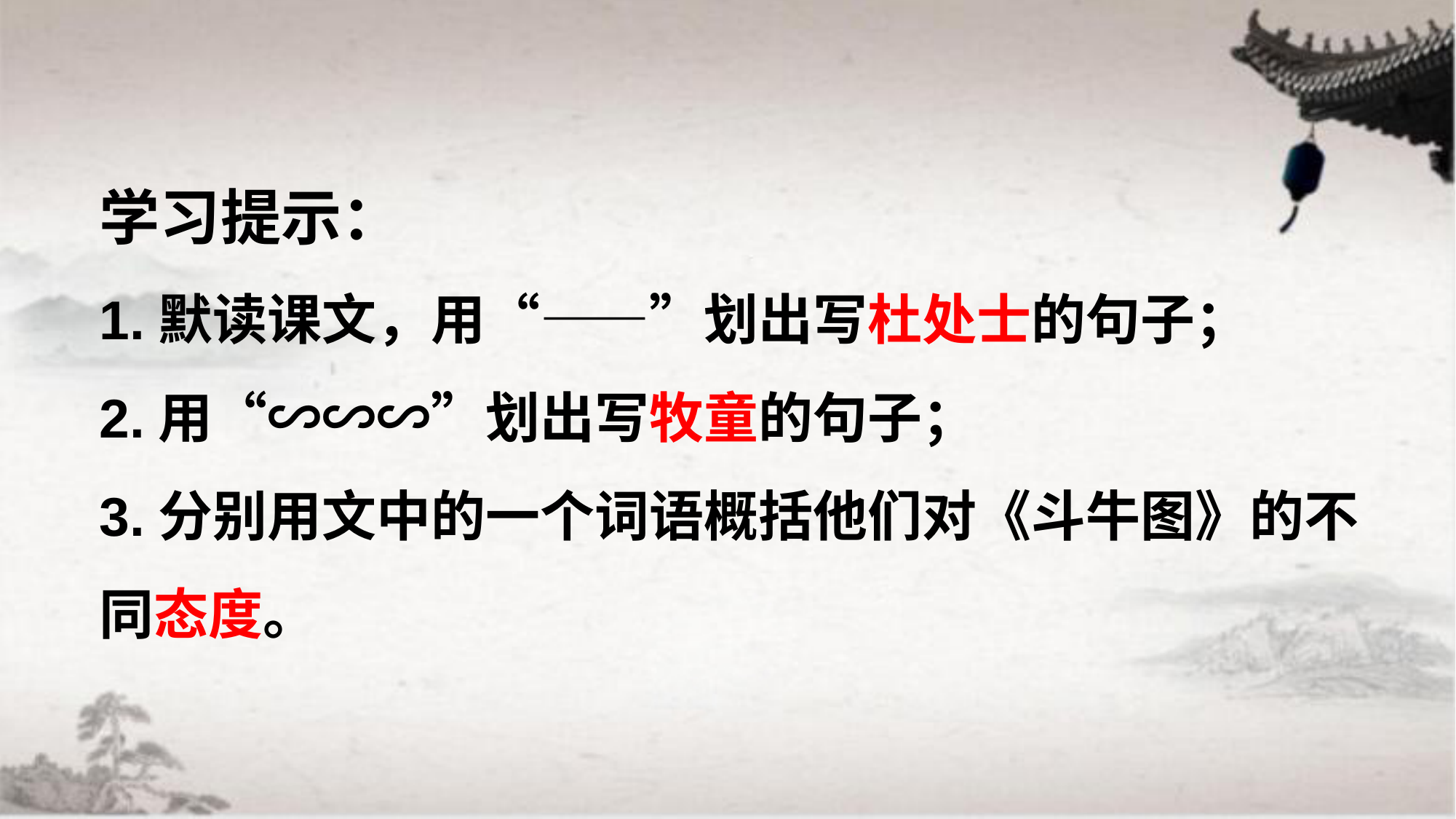

学习提示：
1.默读课文，用“——”划出写杜处士的句子；
2.用“∽∽∽”划出写牧童的句子；
3.分别用文中的一个词语概括他们对《斗牛图》的不同态度。